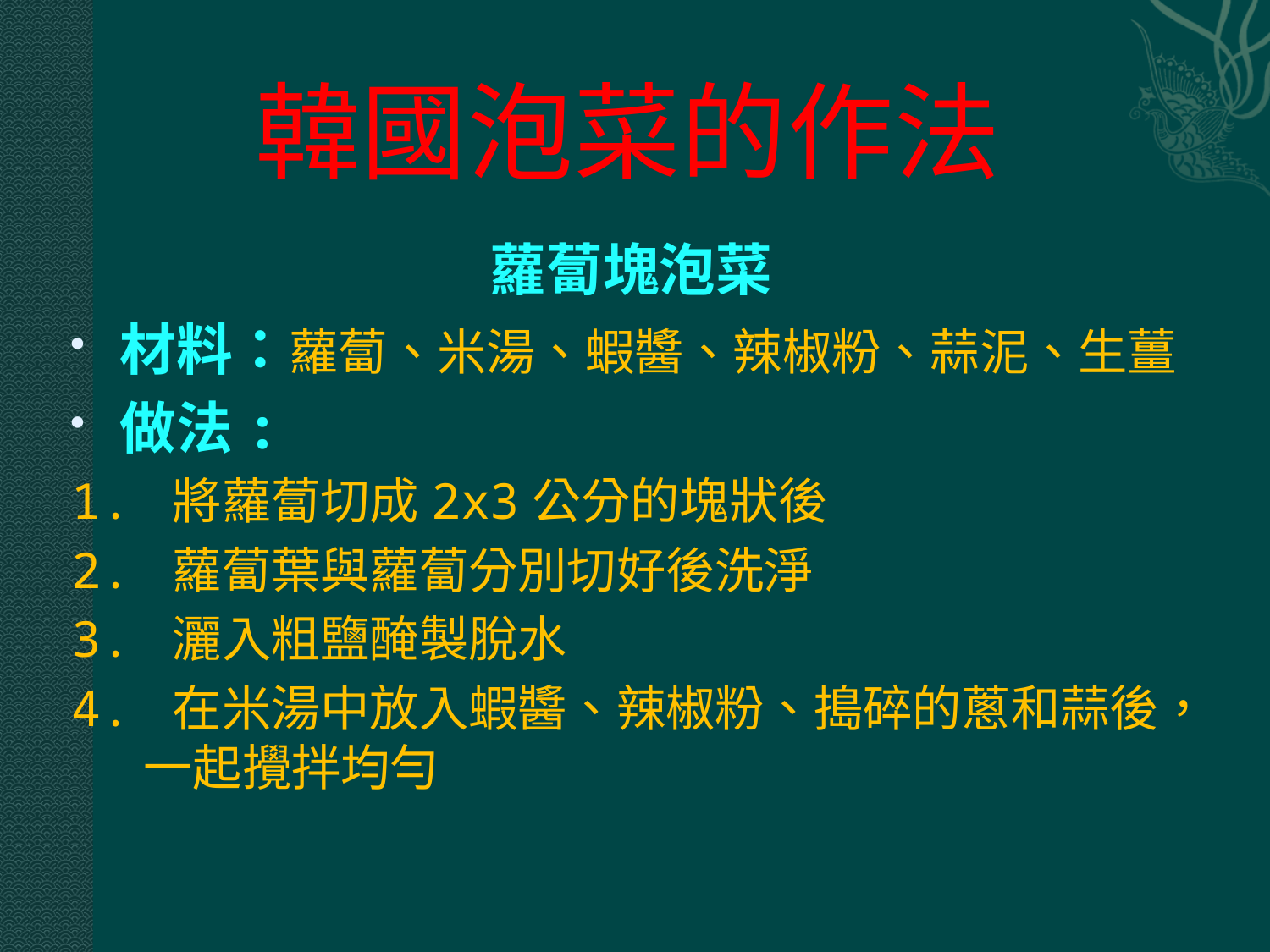

韓國泡菜的作法
蘿蔔塊泡菜
材料：蘿蔔、米湯、蝦醬、辣椒粉、蒜泥、生薑
做法:
1. 將蘿蔔切成2x3公分的塊狀後
2. 蘿蔔葉與蘿蔔分別切好後洗淨
3. 灑入粗鹽醃製脫水
4. 在米湯中放入蝦醬、辣椒粉、搗碎的蔥和蒜後，一起攪拌均勻